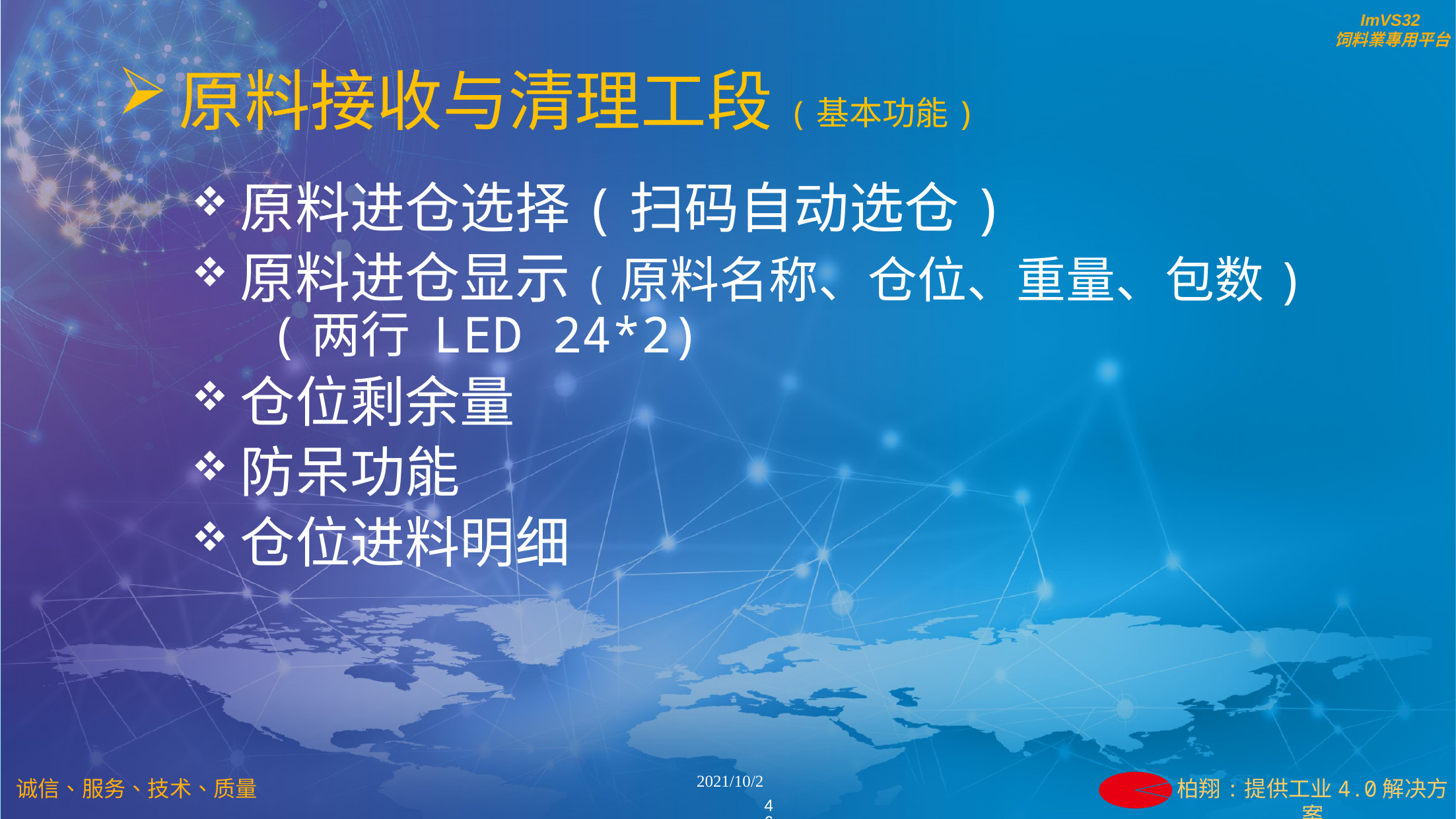

原料接收与清理工段(基本功能)
原料进仓选择(扫码自动选仓)
原料进仓显示(原料名称、仓位、重量、包数)  (两行 LED 24*2)
仓位剩余量
防呆功能
仓位进料明细

46